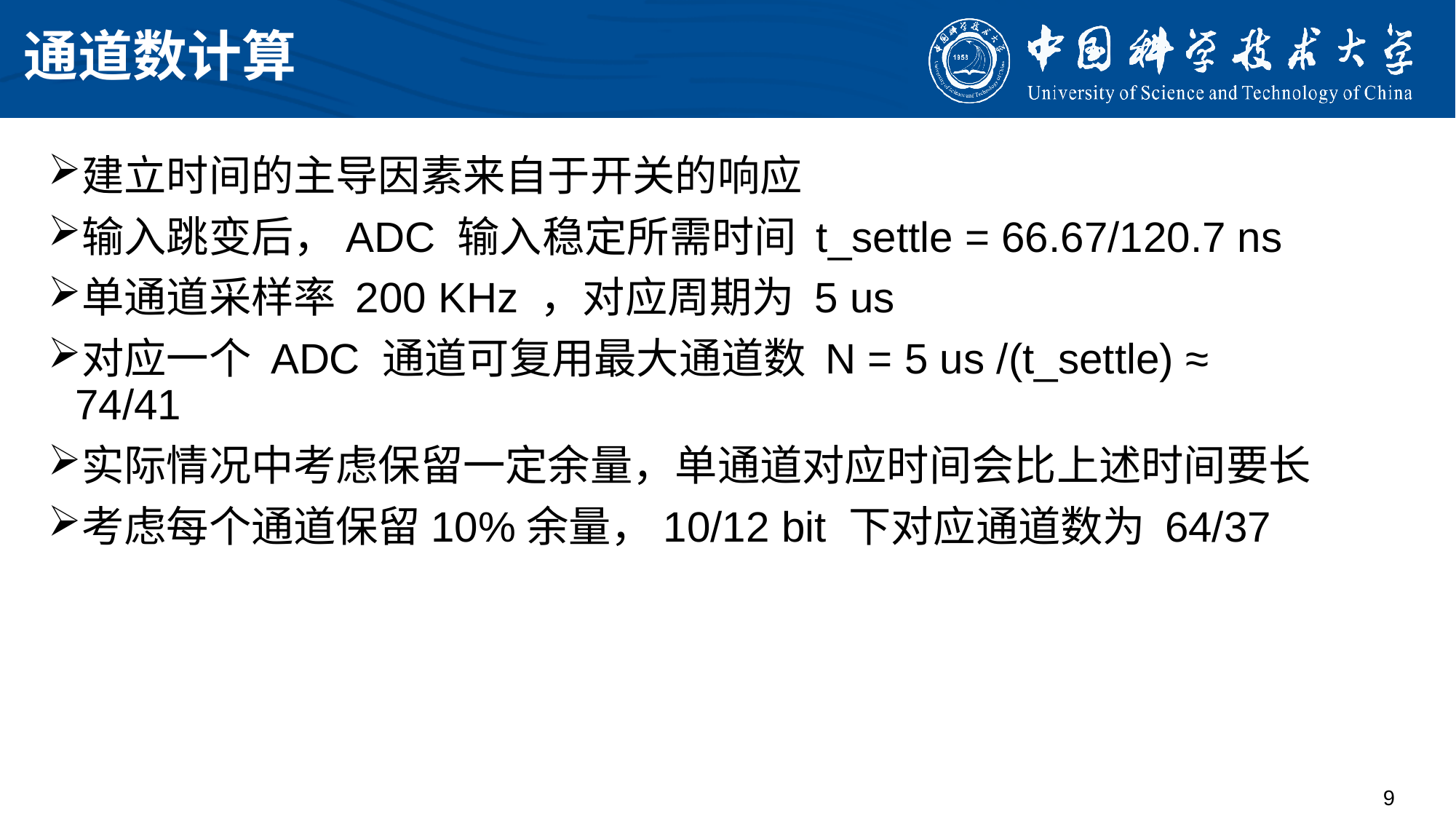

# 通道数计算
建立时间的主导因素来自于开关的响应
输入跳变后，ADC 输入稳定所需时间 t_settle = 66.67/120.7 ns
单通道采样率 200 KHz ，对应周期为 5 us
对应一个 ADC 通道可复用最大通道数 N = 5 us /(t_settle) ≈  74/41
实际情况中考虑保留一定余量，单通道对应时间会比上述时间要长
考虑每个通道保留10%余量，10/12 bit 下对应通道数为 64/37

9